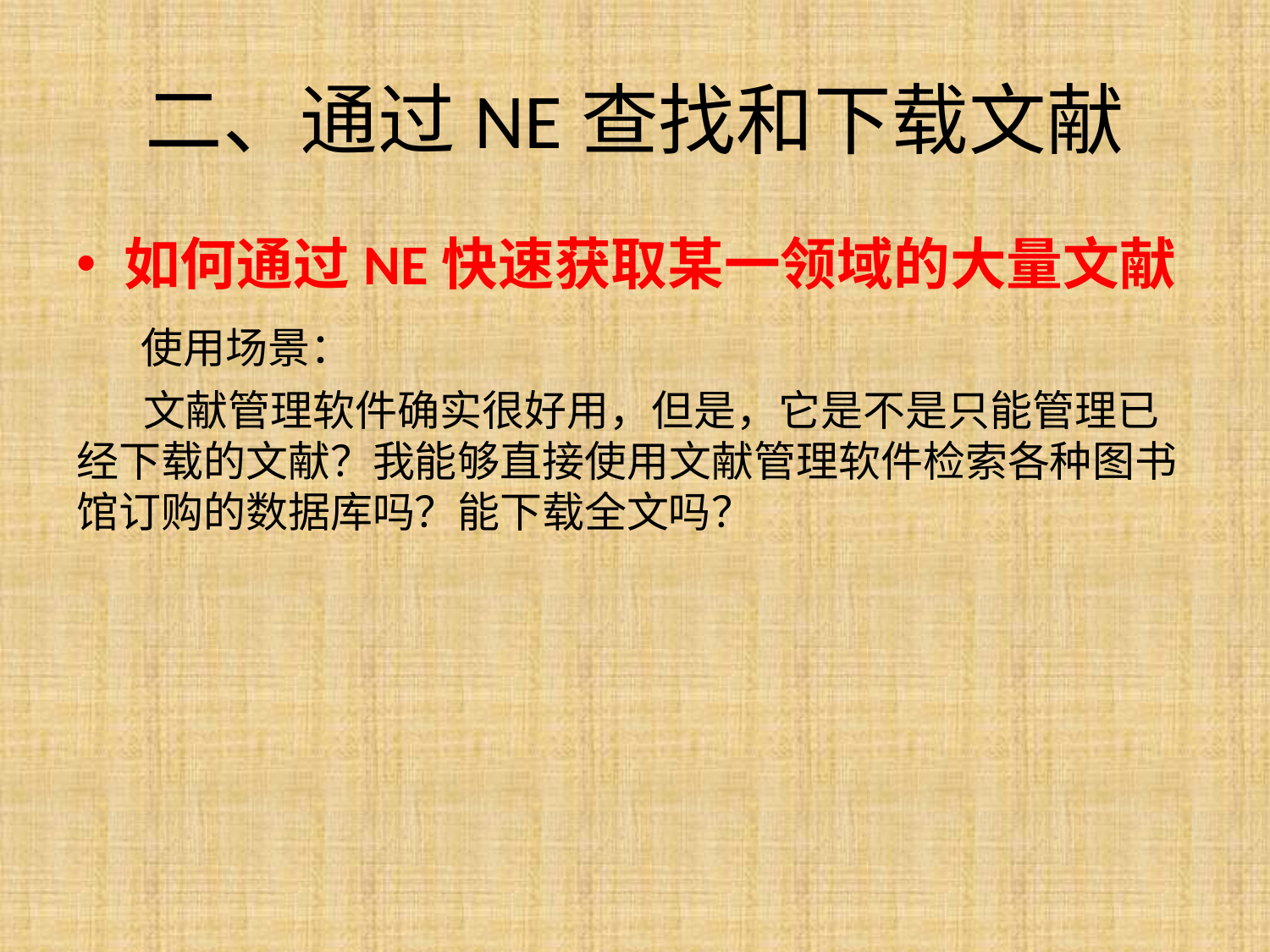

# 二、通过NE查找和下载文献
如何通过NE快速获取某一领域的大量文献
    使用场景：
      文献管理软件确实很好用，但是，它是不是只能管理已经下载的文献？我能够直接使用文献管理软件检索各种图书馆订购的数据库吗？能下载全文吗？